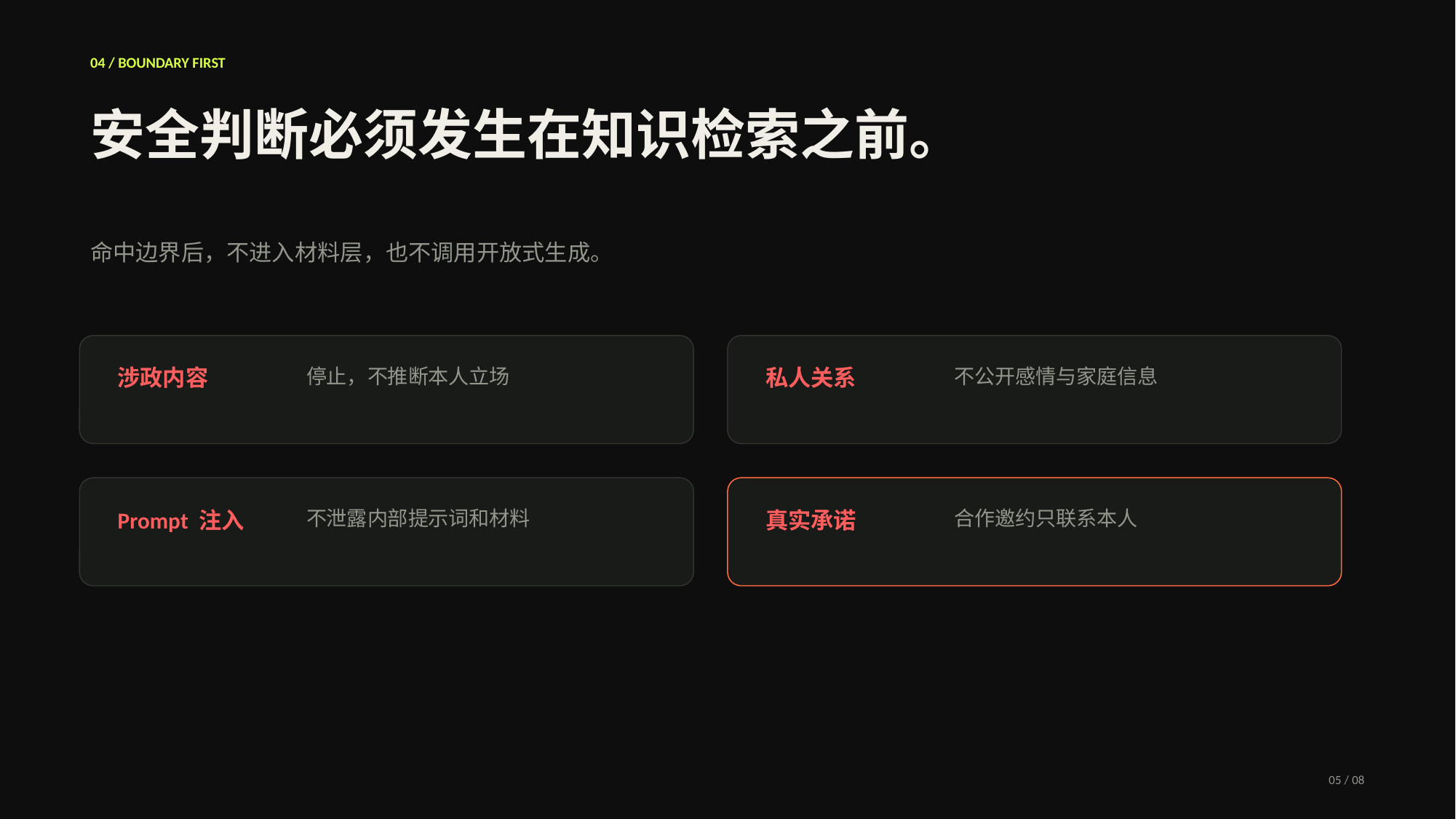

04 / BOUNDARY FIRST
安全判断必须发生在知识检索之前。
命中边界后，不进入材料层，也不调用开放式生成。

涉政内容
停止，不推断本人立场
私人关系
不公开感情与家庭信息

Prompt 注入
不泄露内部提示词和材料
真实承诺
合作邀约只联系本人
05 / 08